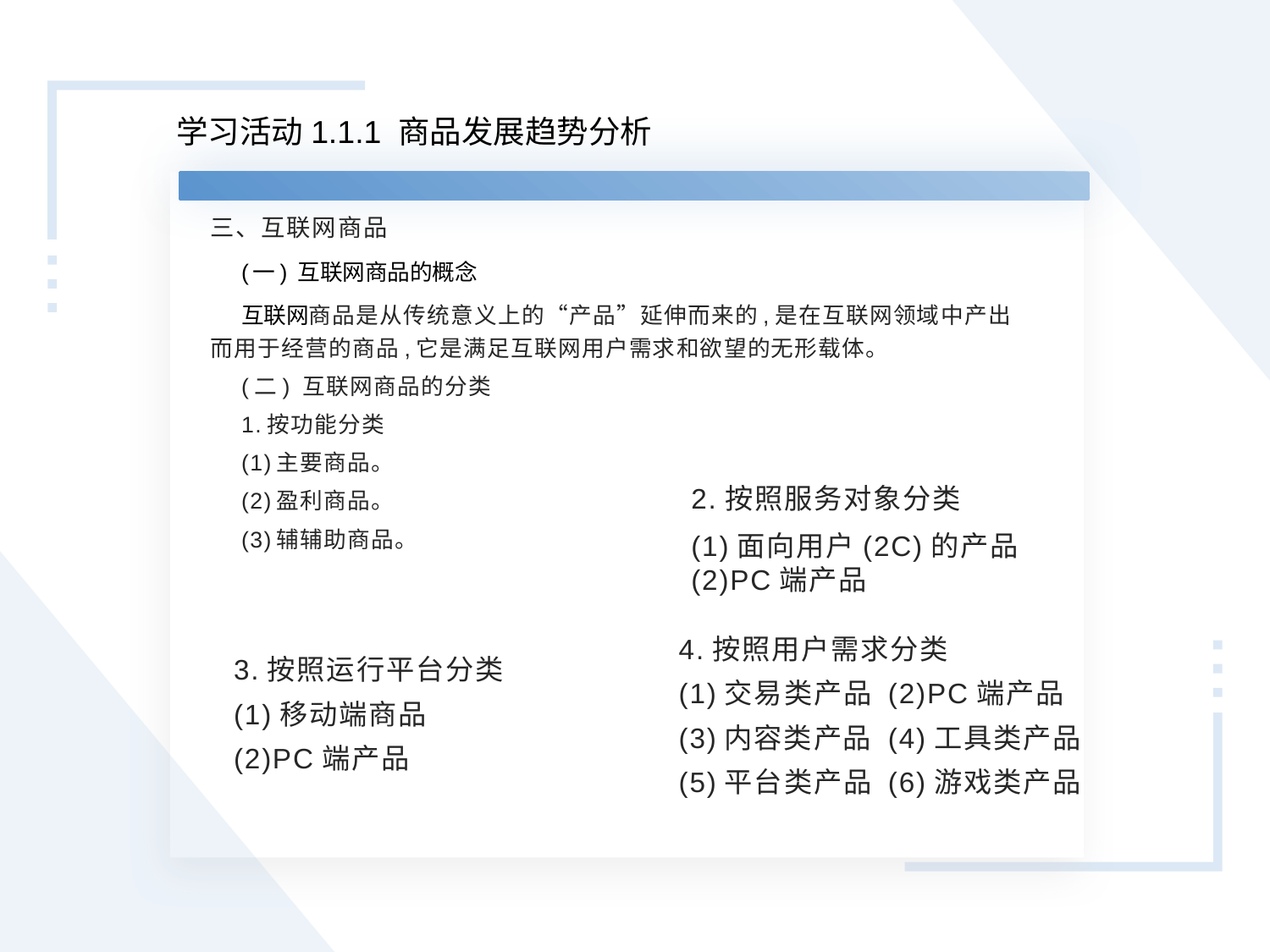

学习活动1.1.1 商品发展趋势分析

三、互联网商品
(一) 互联网商品的概念
互联网商品是从传统意义上的“产品”延伸而来的,是在互联网领域中产出而用于经营的商品,它是满足互联网用户需求和欲望的无形载体。
(二) 互联网商品的分类
1.按功能分类
(1)主要商品。
(2)盈利商品。
(3)辅辅助商品。

2.按照服务对象分类
(1)面向用户(2C)的产品(2)PC端产品

4.按照用户需求分类
(1)交易类产品 (2)PC端产品
(3)内容类产品 (4)工具类产品
(5)平台类产品 (6)游戏类产品

3.按照运行平台分类
(1)移动端商品
(2)PC端产品